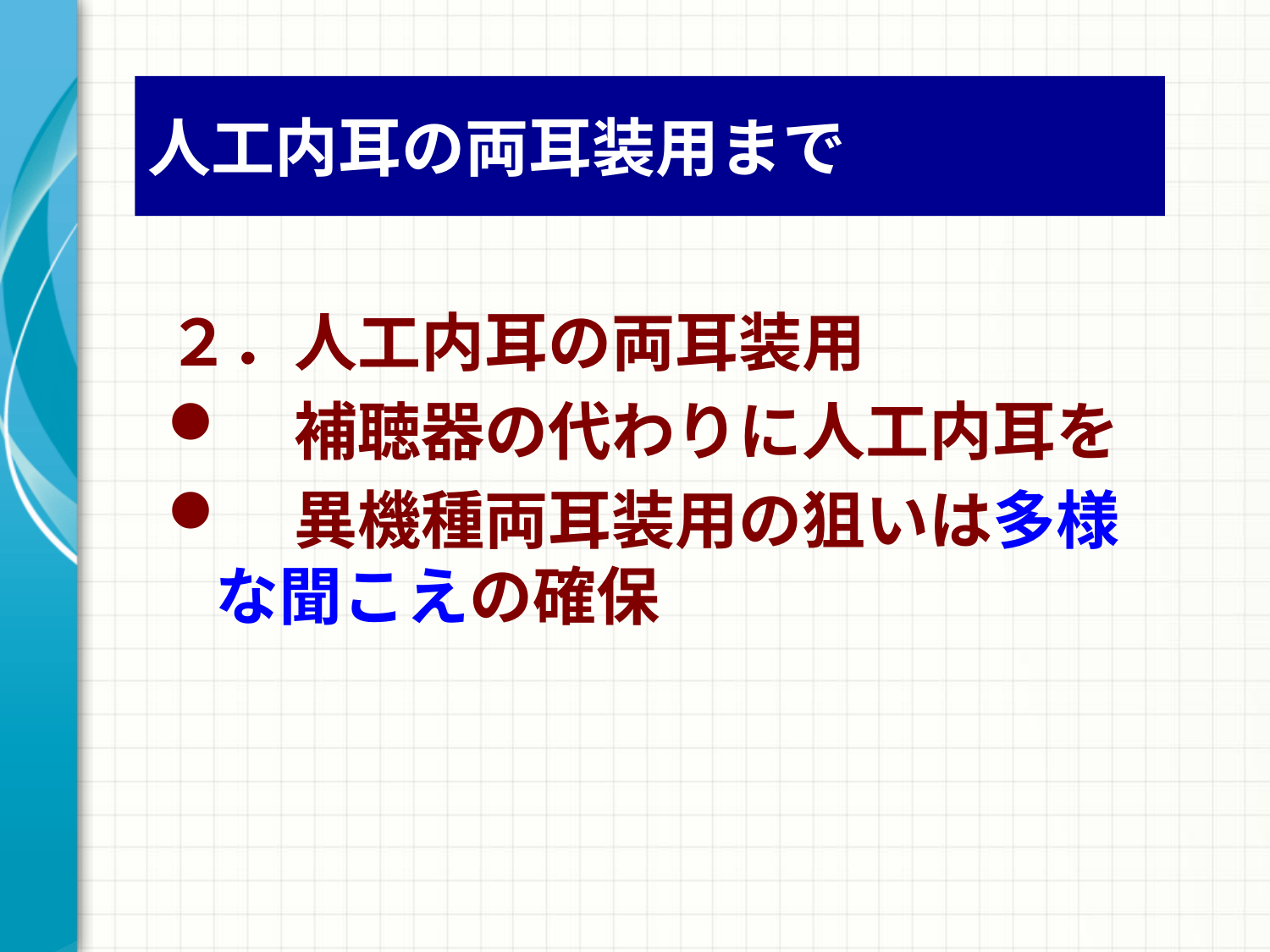

人工内耳の両耳装用まで
２．人工内耳の両耳装用
　補聴器の代わりに人工内耳を
　異機種両耳装用の狙いは多様な聞こえの確保